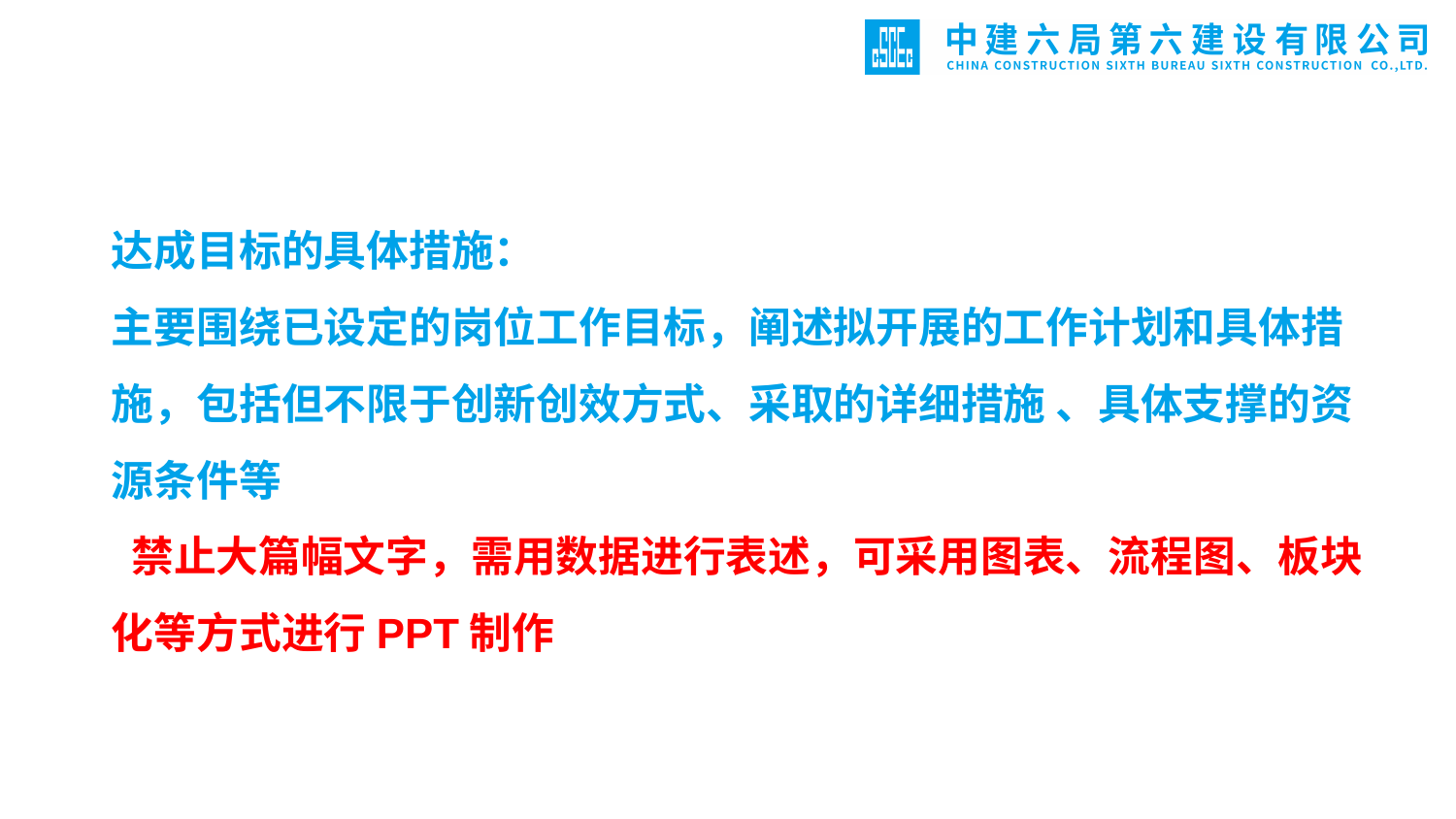

达成目标的具体措施：
主要围绕已设定的岗位工作目标，阐述拟开展的工作计划和具体措施，包括但不限于创新创效方式、采取的详细措施 、具体支撑的资源条件等
 禁止大篇幅文字，需用数据进行表述，可采用图表、流程图、板块化等方式进行PPT制作